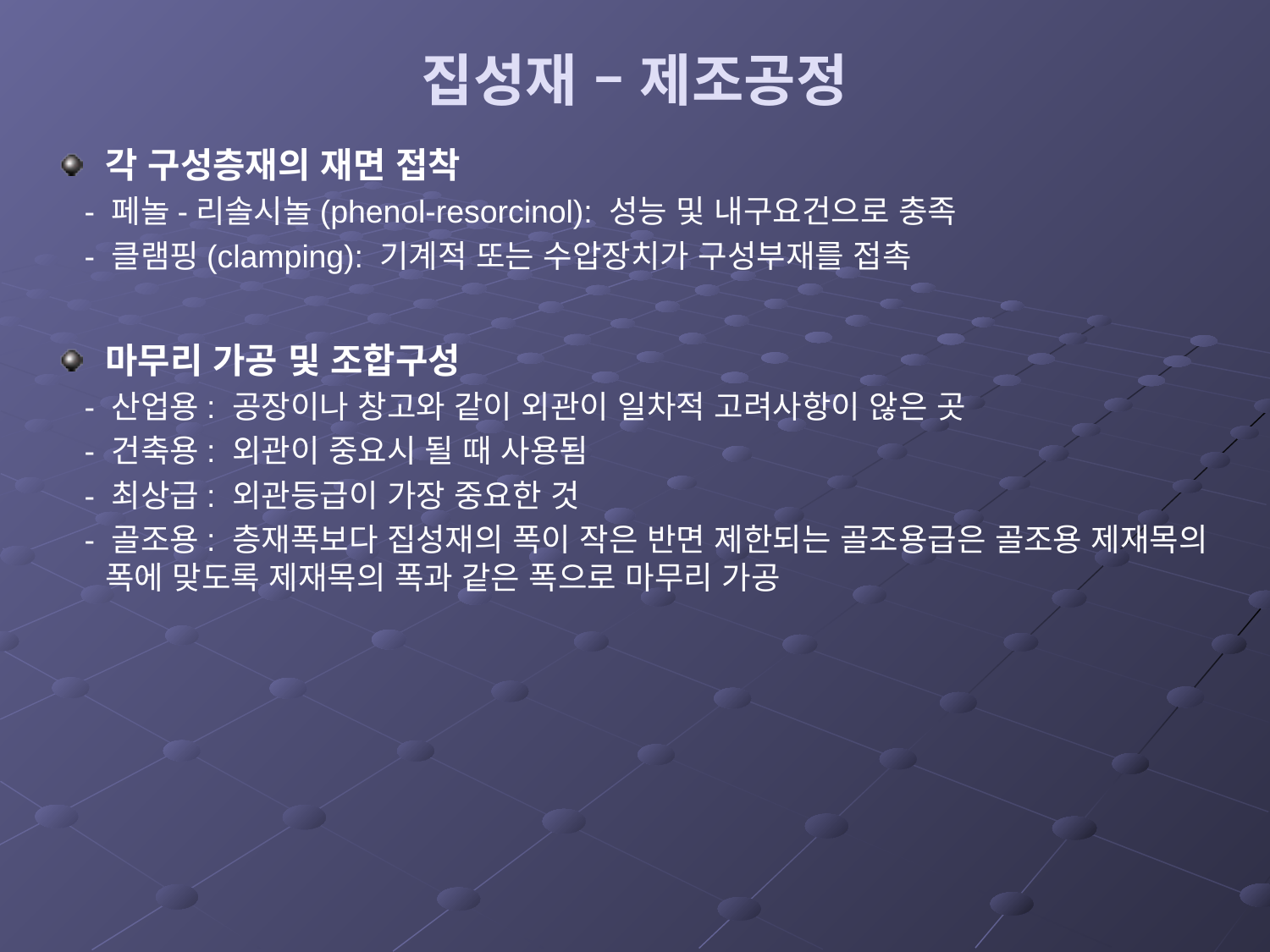

# 집성재 – 제조공정
각 구성층재의 재면 접착
   - 페놀-리솔시놀(phenol-resorcinol): 성능 및 내구요건으로 충족
   - 클램핑(clamping): 기계적 또는 수압장치가 구성부재를 접촉

마무리 가공 및 조합구성
   - 산업용: 공장이나 창고와 같이 외관이 일차적 고려사항이 않은 곳
   - 건축용: 외관이 중요시 될 때 사용됨
   - 최상급: 외관등급이 가장 중요한 것
   - 골조용: 층재폭보다 집성재의 폭이 작은 반면 제한되는 골조용급은 골조용 제재목의 폭에 맞도록 제재목의 폭과 같은 폭으로 마무리 가공